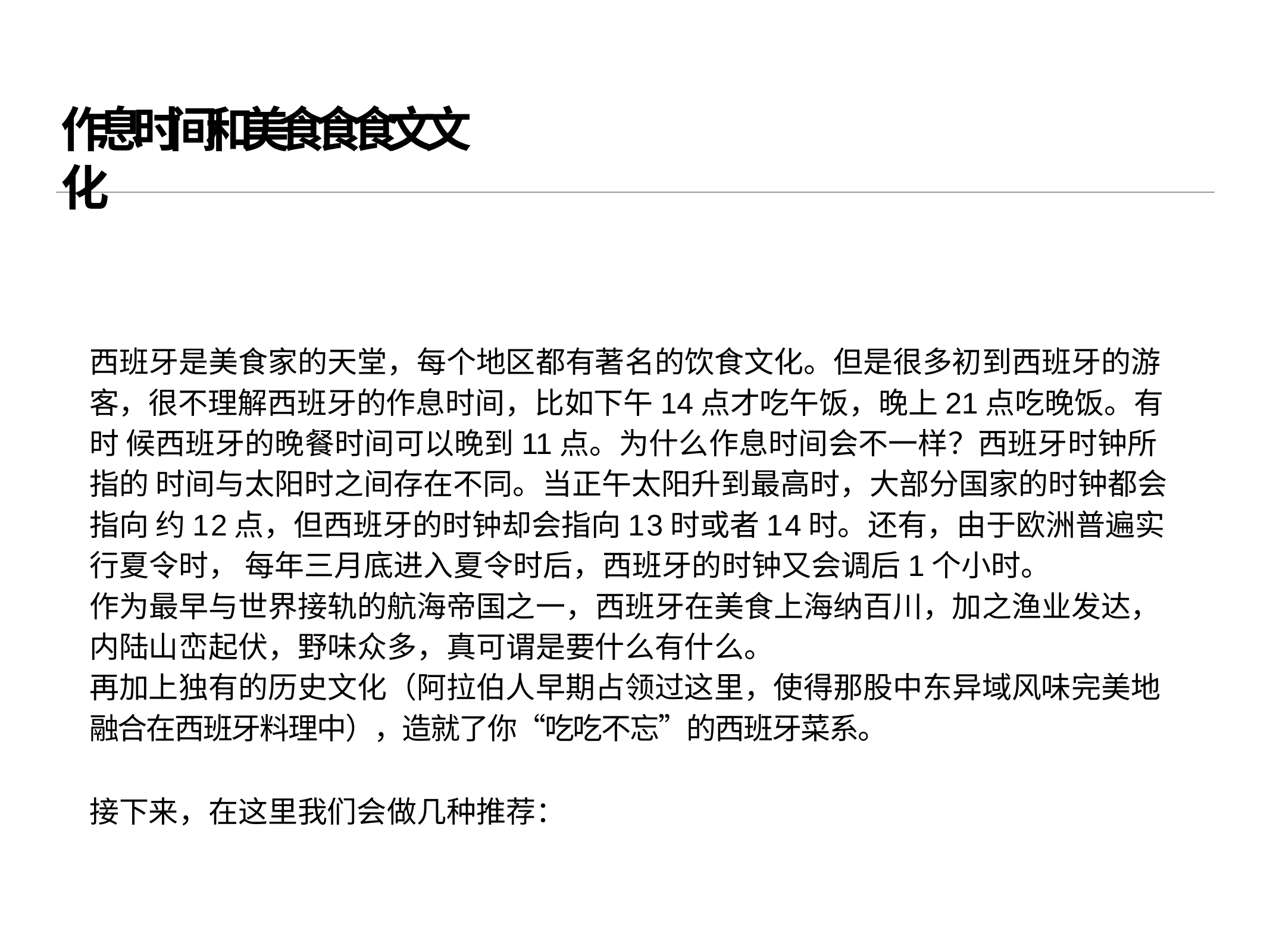

# 作息时间和美⻝⾷食⽂文化
西班⽛是美⾷家的天堂，每个地区都有著名的饮⾷⽂化。但是很多初到西班⽛的游 客，很不理解西班⽛的作息时间，⽐如下午14点才吃午饭，晚上21点吃晚饭。有时 候西班⽛的晚餐时间可以晚到11点。为什么作息时间会不⼀样？西班⽛时钟所指的 时间与太阳时之间存在不同。当正午太阳升到最⾼时，⼤部分国家的时钟都会指向 约12点，但西班⽛的时钟却会指向13时或者14时。还有，由于欧洲普遍实⾏夏令时， 每年三⽉底进⼊夏令时后，西班⽛的时钟又会调后1个⼩时。
作为最早与世界接轨的航海帝国之⼀，西班⽛在美⾷上海纳百川，加之渔业发达， 内陆⼭峦起伏，野味众多，真可谓是要什么有什么。
再加上独有的历史⽂化（阿拉伯⼈早期占领过这⾥，使得那股中东异域风味完美地 融合在西班⽛料理中），造就了你“吃吃不忘”的西班⽛菜系。

接下来，在这⾥我们会做⼏种推荐：